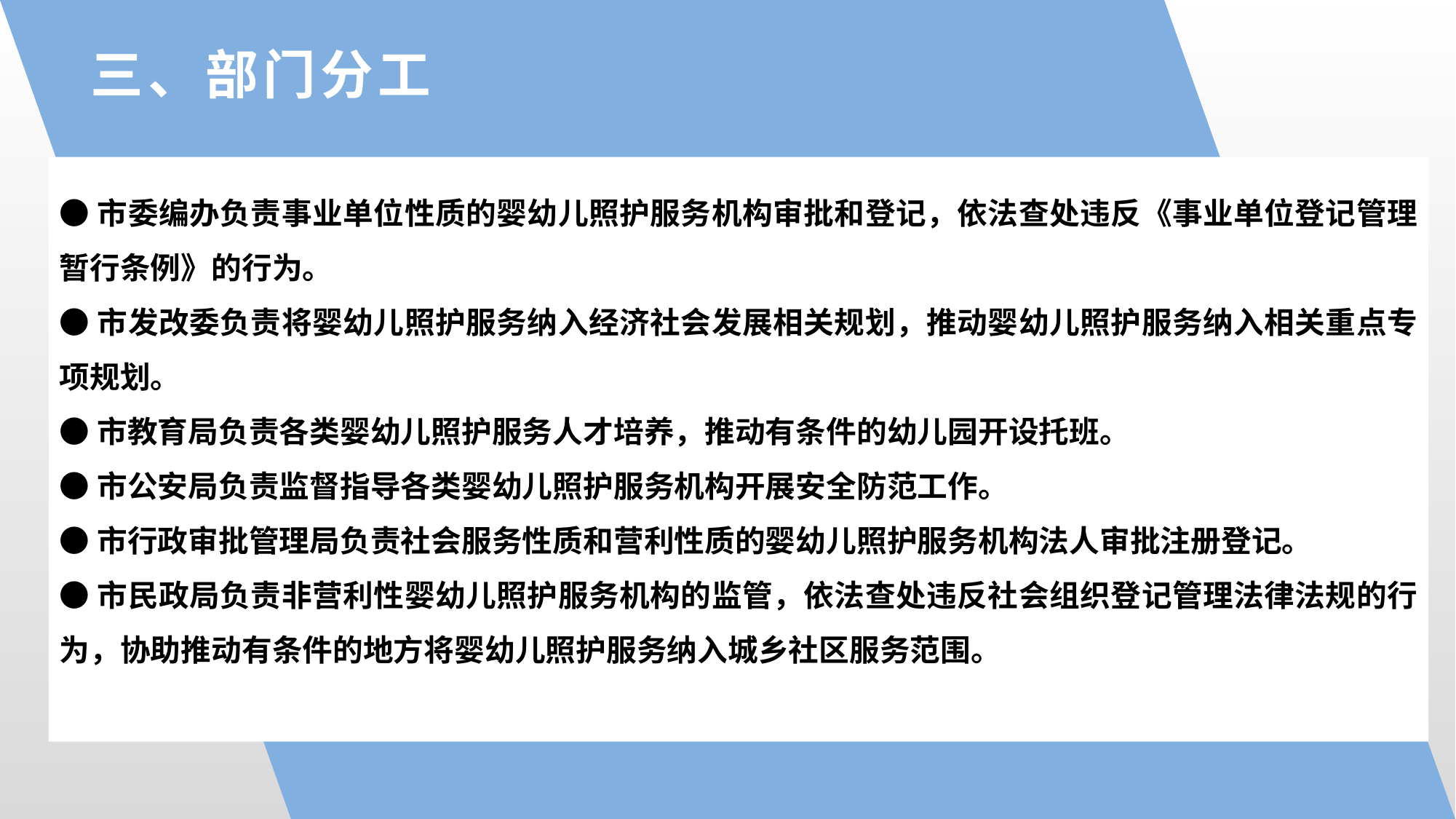

三、部门分工
●市委编办负责事业单位性质的婴幼儿照护服务机构审批和登记，依法查处违反《事业单位登记管理暂行条例》的行为。
●市发改委负责将婴幼儿照护服务纳入经济社会发展相关规划，推动婴幼儿照护服务纳入相关重点专项规划。
●市教育局负责各类婴幼儿照护服务人才培养，推动有条件的幼儿园开设托班。
●市公安局负责监督指导各类婴幼儿照护服务机构开展安全防范工作。
●市行政审批管理局负责社会服务性质和营利性质的婴幼儿照护服务机构法人审批注册登记。
●市民政局负责非营利性婴幼儿照护服务机构的监管，依法查处违反社会组织登记管理法律法规的行为，协助推动有条件的地方将婴幼儿照护服务纳入城乡社区服务范围。